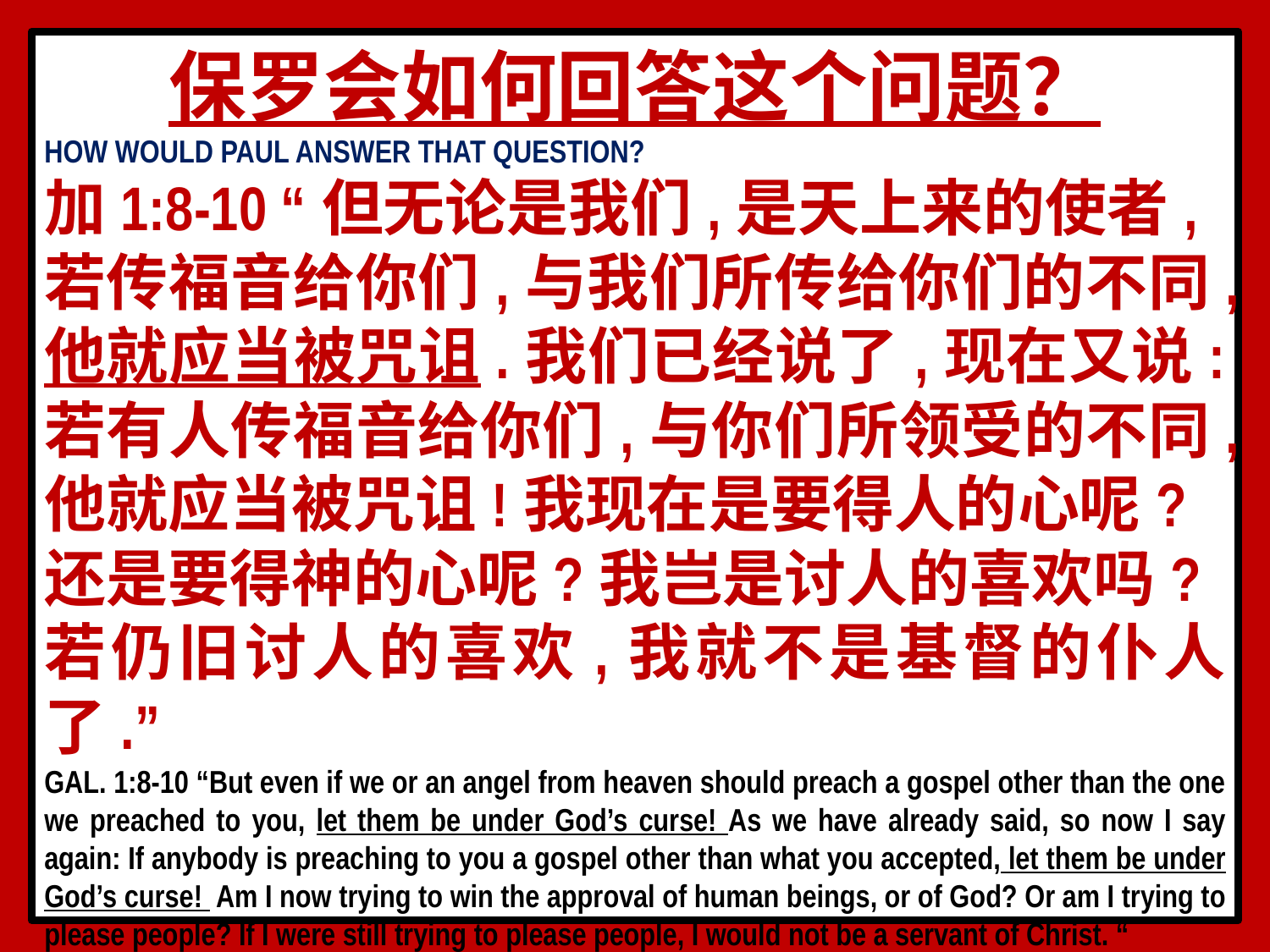

保罗会如何回答这个问题？
HOW WOULD PAUL ANSWER THAT QUESTION?
加1:8-10 “但无论是我们,是天上来的使者,
若传福音给你们,与我们所传给你们的不同,他就应当被咒诅.我们已经说了,现在又说:
若有人传福音给你们,与你们所领受的不同,他就应当被咒诅!我现在是要得人的心呢?
还是要得神的心呢?我岂是讨人的喜欢吗?
若仍旧讨人的喜欢,我就不是基督的仆人了.”
GAL. 1:8-10 “But even if we or an angel from heaven should preach a gospel other than the one we preached to you, let them be under God’s curse! As we have already said, so now I say again: If anybody is preaching to you a gospel other than what you accepted, let them be under God’s curse!  Am I now trying to win the approval of human beings, or of God? Or am I trying to please people? If I were still trying to please people, I would not be a servant of Christ. “